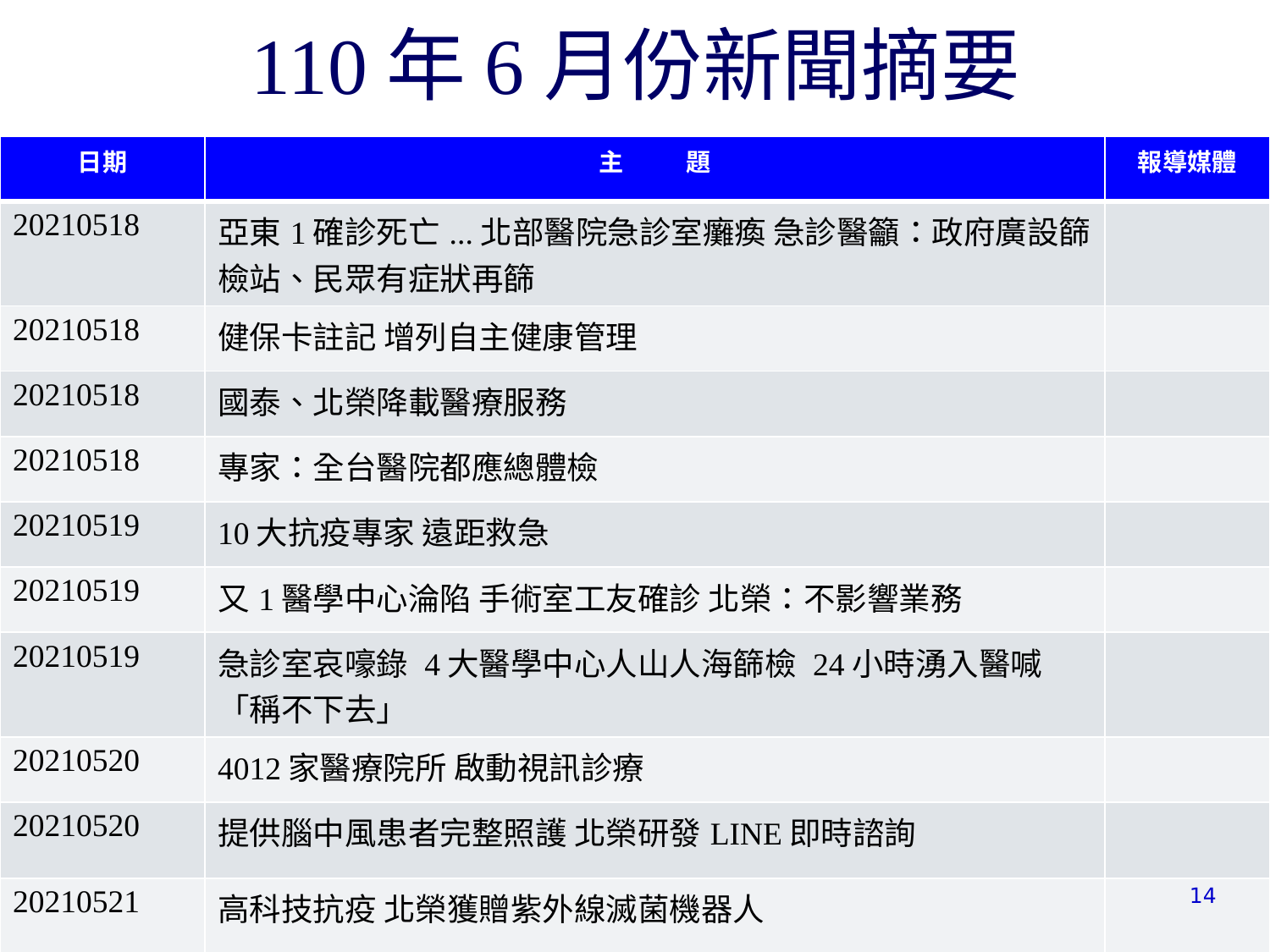

# 110年6月份新聞摘要
| 日期 | 主 題 | 報導媒體 |
| --- | --- | --- |
| 20210518 | 亞東1確診死亡...北部醫院急診室癱瘓 急診醫籲：政府廣設篩檢站、民眾有症狀再篩 |  |
| 20210518 | 健保卡註記 增列自主健康管理 |  |
| 20210518 | 國泰、北榮降載醫療服務 |  |
| 20210518 | 專家：全台醫院都應總體檢 |  |
| 20210519 | 10大抗疫專家 遠距救急 |  |
| 20210519 | 又1醫學中心淪陷 手術室工友確診 北榮：不影響業務 |  |
| 20210519 | 急診室哀嚎錄 4大醫學中心人山人海篩檢 24小時湧入醫喊「稱不下去」 |  |
| 20210520 | 4012家醫療院所 啟動視訊診療 |  |
| 20210520 | 提供腦中風患者完整照護 北榮研發LINE即時諮詢 |  |
| 20210521 | 高科技抗疫 北榮獲贈紫外線滅菌機器人 |  |
14